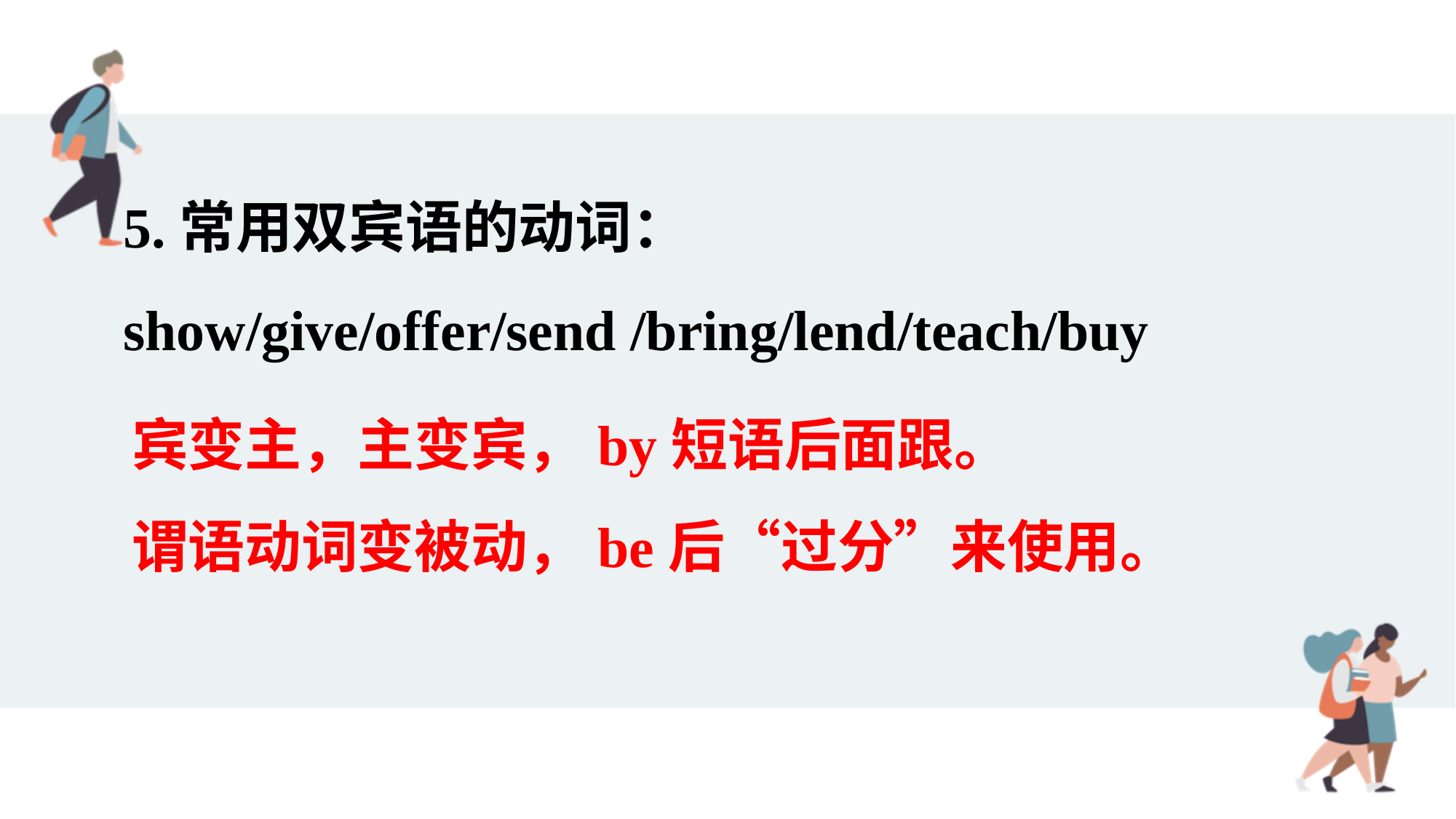

5.常用双宾语的动词：
show/give/offer/send /bring/lend/teach/buy
宾变主，主变宾，by短语后面跟。
谓语动词变被动，be后“过分”来使用。